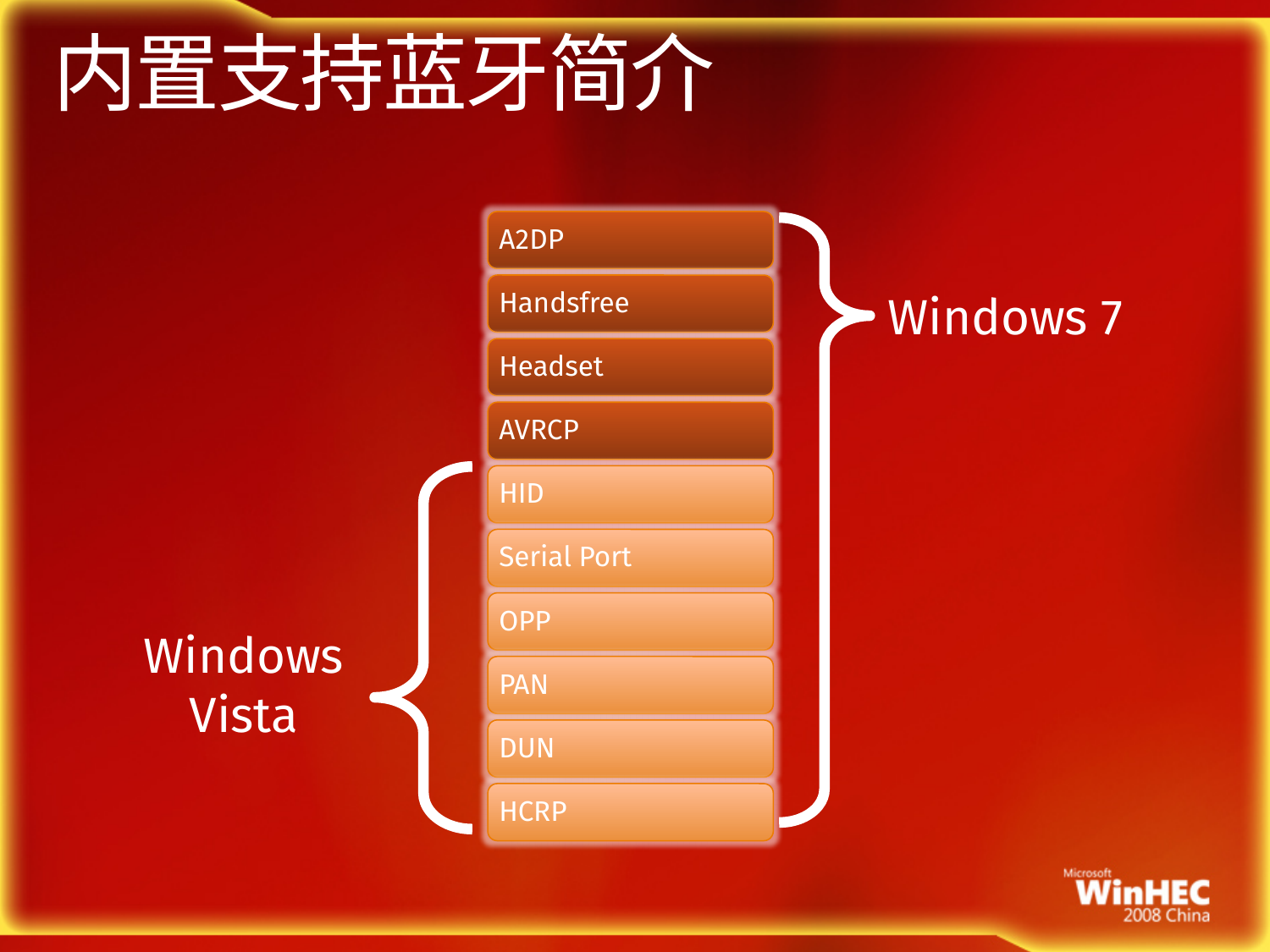

# 内置支持蓝牙简介

A2DP

Handsfree
Windows 7

Headset

AVRCP

HID

Serial Port

OPP
Windows
Vista

PAN

DUN

HCRP